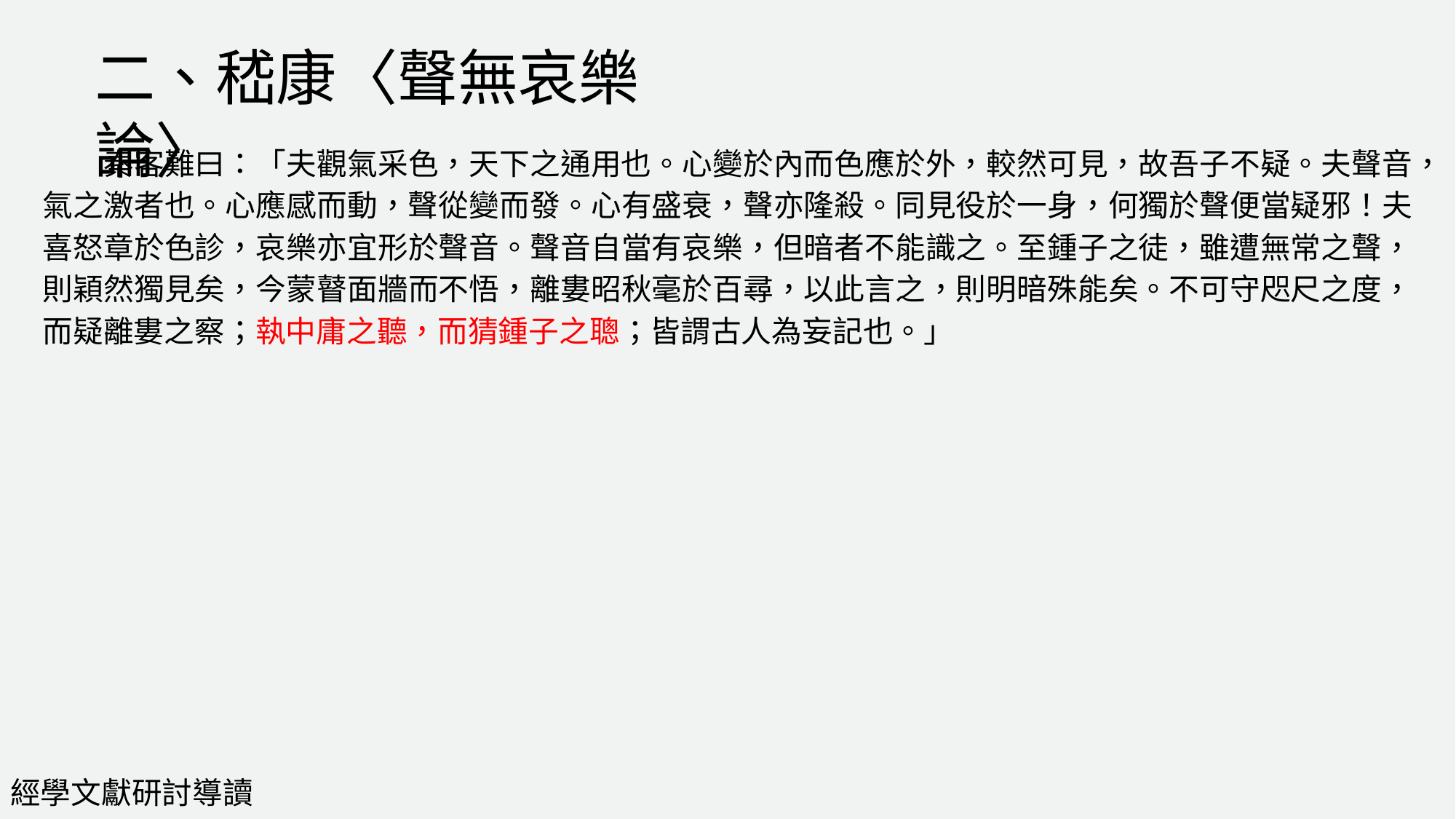

二、嵇康〈聲無哀樂論〉
　　秦客難曰：「夫觀氣采色，天下之通用也。心變於內而色應於外，較然可見，故吾子不疑。夫聲音，氣之激者也。心應感而動，聲從變而發。心有盛衰，聲亦隆殺。同見役於一身，何獨於聲便當疑邪！夫喜怒章於色診，哀樂亦宜形於聲音。聲音自當有哀樂，但暗者不能識之。至鍾子之徒，雖遭無常之聲，則穎然獨見矣，今蒙瞽面牆而不悟，離婁昭秋毫於百尋，以此言之，則明暗殊能矣。不可守咫尺之度，而疑離婁之察；執中庸之聽，而猜鍾子之聰；皆謂古人為妄記也。」